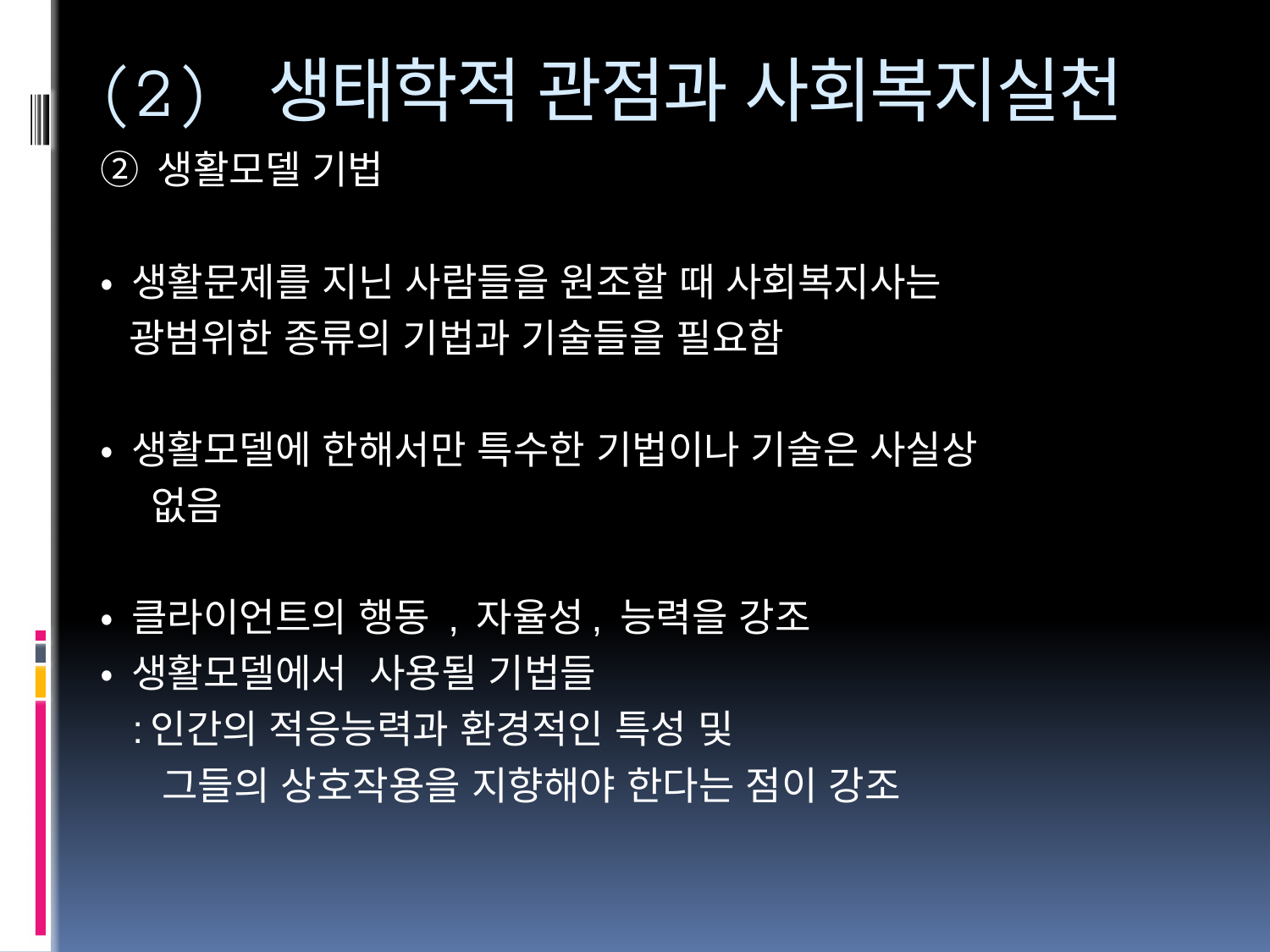

# (2) 생태학적 관점과 사회복지실천
② 생활모델 기법

• 생활문제를 지닌 사람들을 원조할 때 사회복지사는
  광범위한 종류의 기법과 기술들을 필요함

• 생활모델에 한해서만 특수한 기법이나 기술은 사실상
    없음

• 클라이언트의 행동 , 자율성, 능력을 강조
• 생활모델에서  사용될 기법들
   :인간의 적응능력과 환경적인 특성 및
     그들의 상호작용을 지향해야 한다는 점이 강조